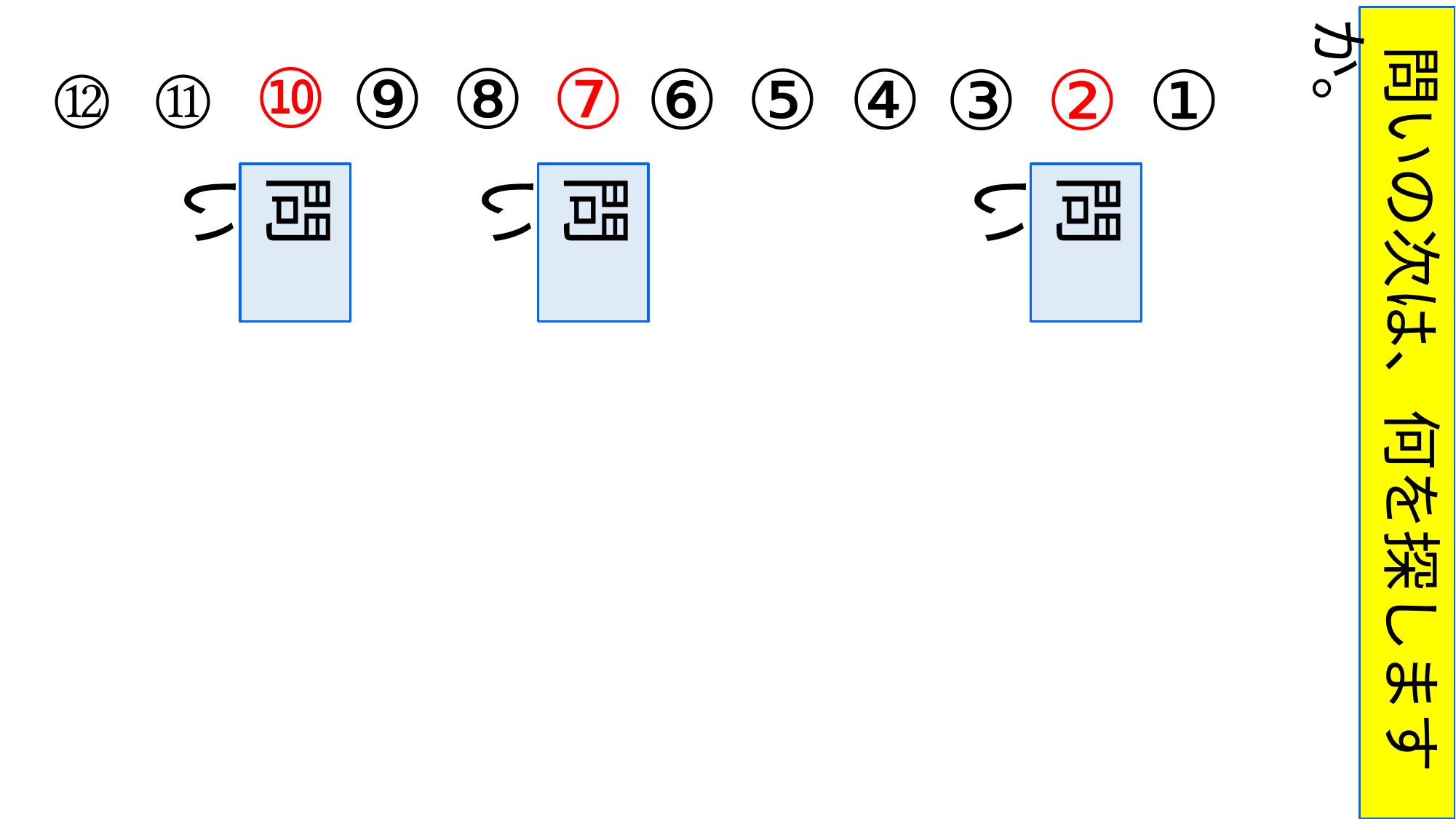

問いの次は、何を探しますか。
⑫
⑪
⑩
⑨
⑧
⑦
⑥
⑤
④
③
②
①
問い
問い
問い